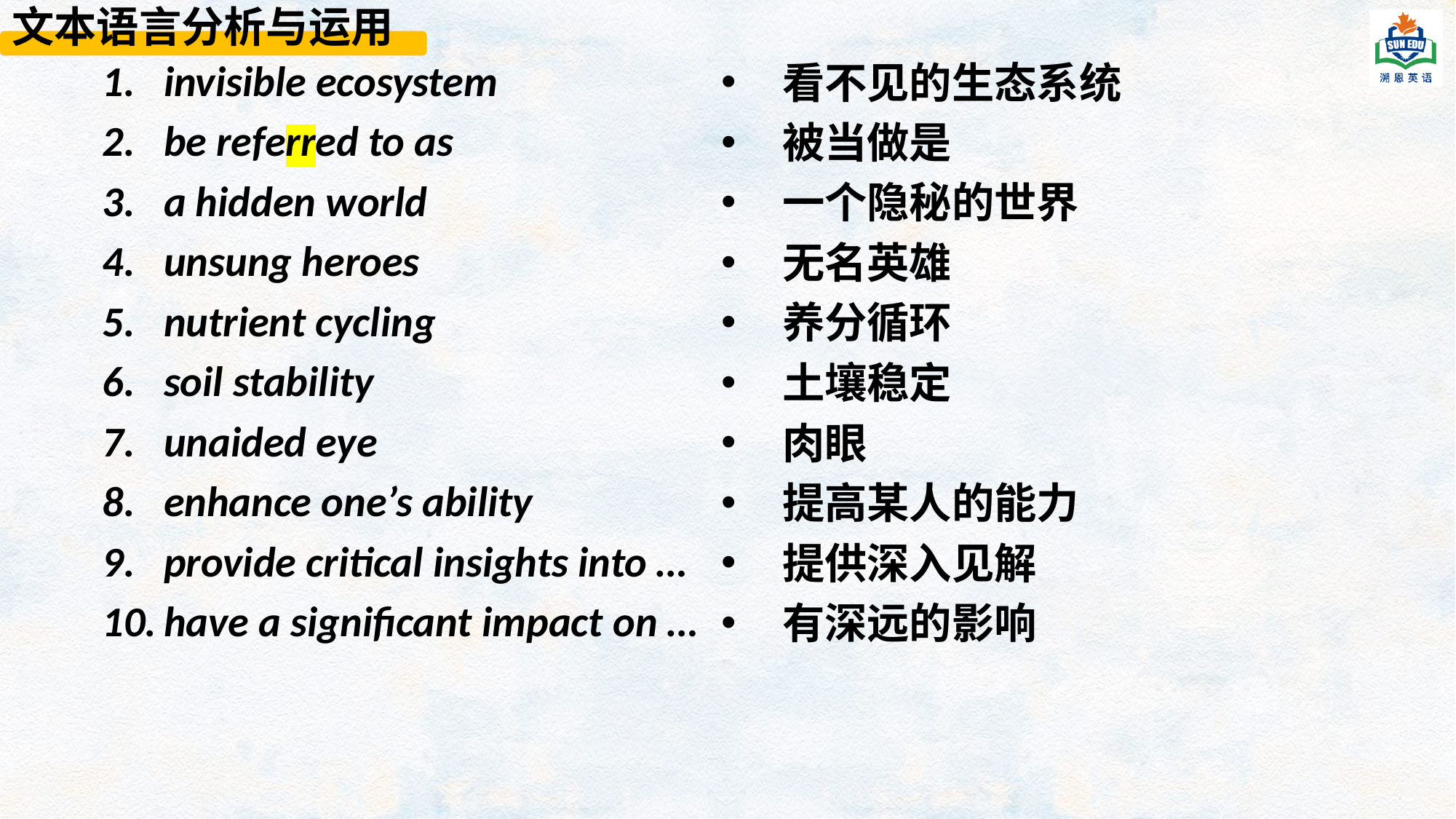

文本语言分析与运用
invisible ecosystem
be referred to as
a hidden world
unsung heroes
nutrient cycling
soil stability
unaided eye
enhance one’s ability
provide critical insights into …
have a significant impact on …
看不见的生态系统
被当做是
一个隐秘的世界
无名英雄
养分循环
土壤稳定
肉眼
提高某人的能力
提供深入见解
有深远的影响